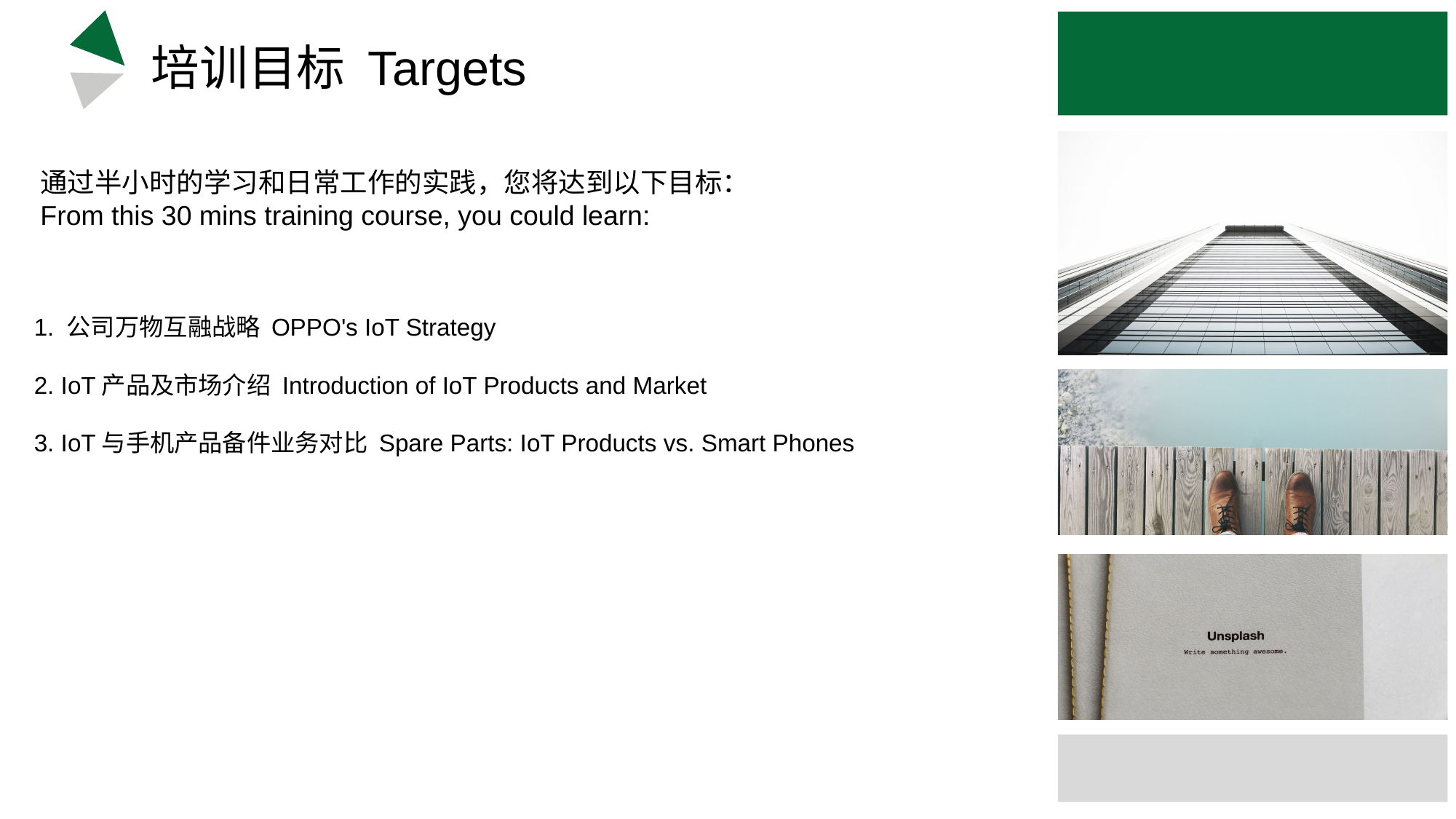

培训目标 Targets

通过半小时的学习和日常工作的实践，您将达到以下目标：
From this 30 mins training course, you could learn:
1. 公司万物互融战略 OPPO's IoT Strategy
2. IoT产品及市场介绍 Introduction of IoT Products and Market
3. IoT与手机产品备件业务对比 Spare Parts: IoT Products vs. Smart Phones